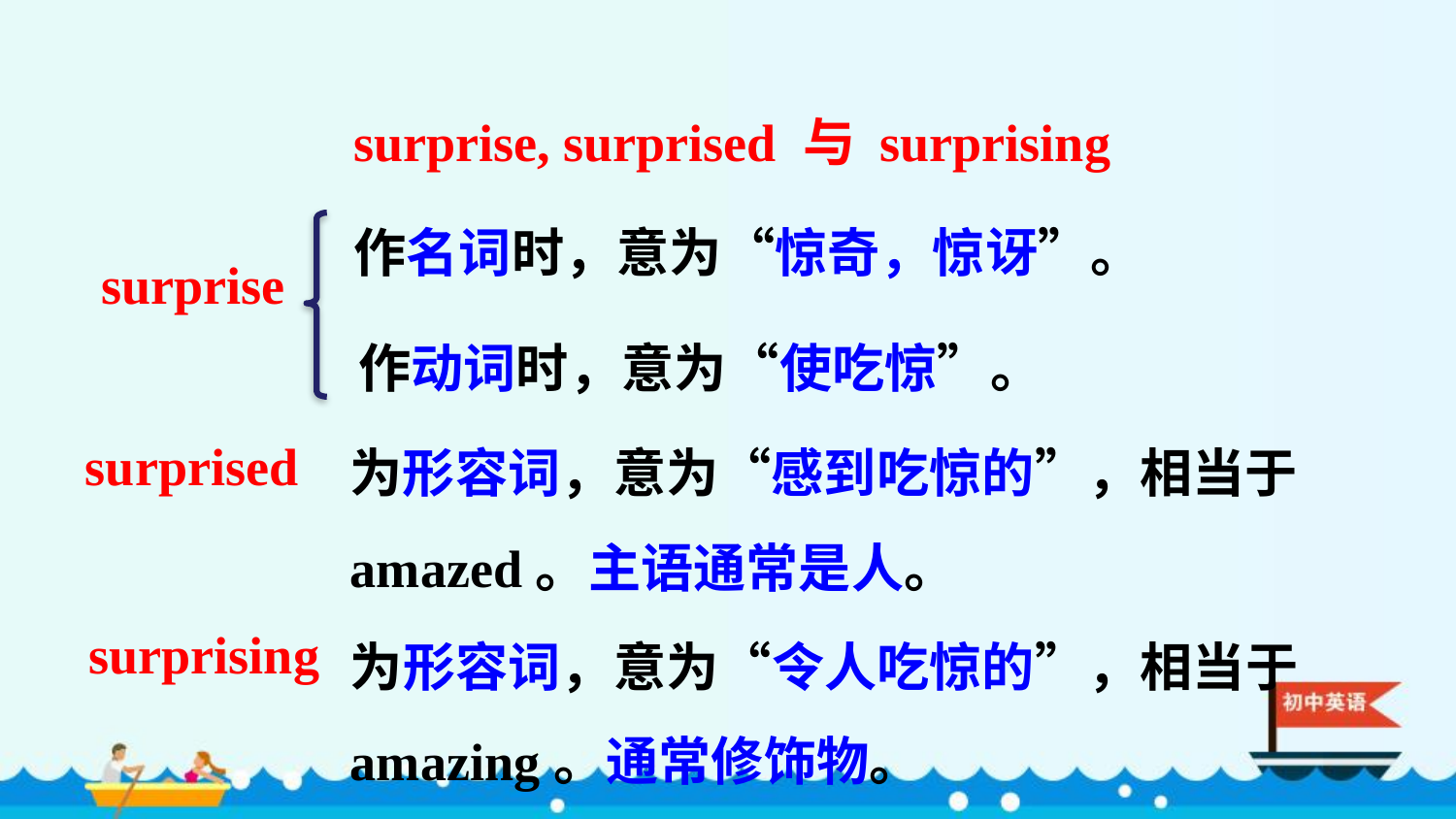

surprise, surprised 与 surprising
作名词时，意为“惊奇，惊讶”。

surprise
作动词时，意为“使吃惊”。
为形容词，意为“感到吃惊的”，相当于
amazed。主语通常是人。
surprised
为形容词，意为“令人吃惊的”，相当于
amazing。通常修饰物。
surprising